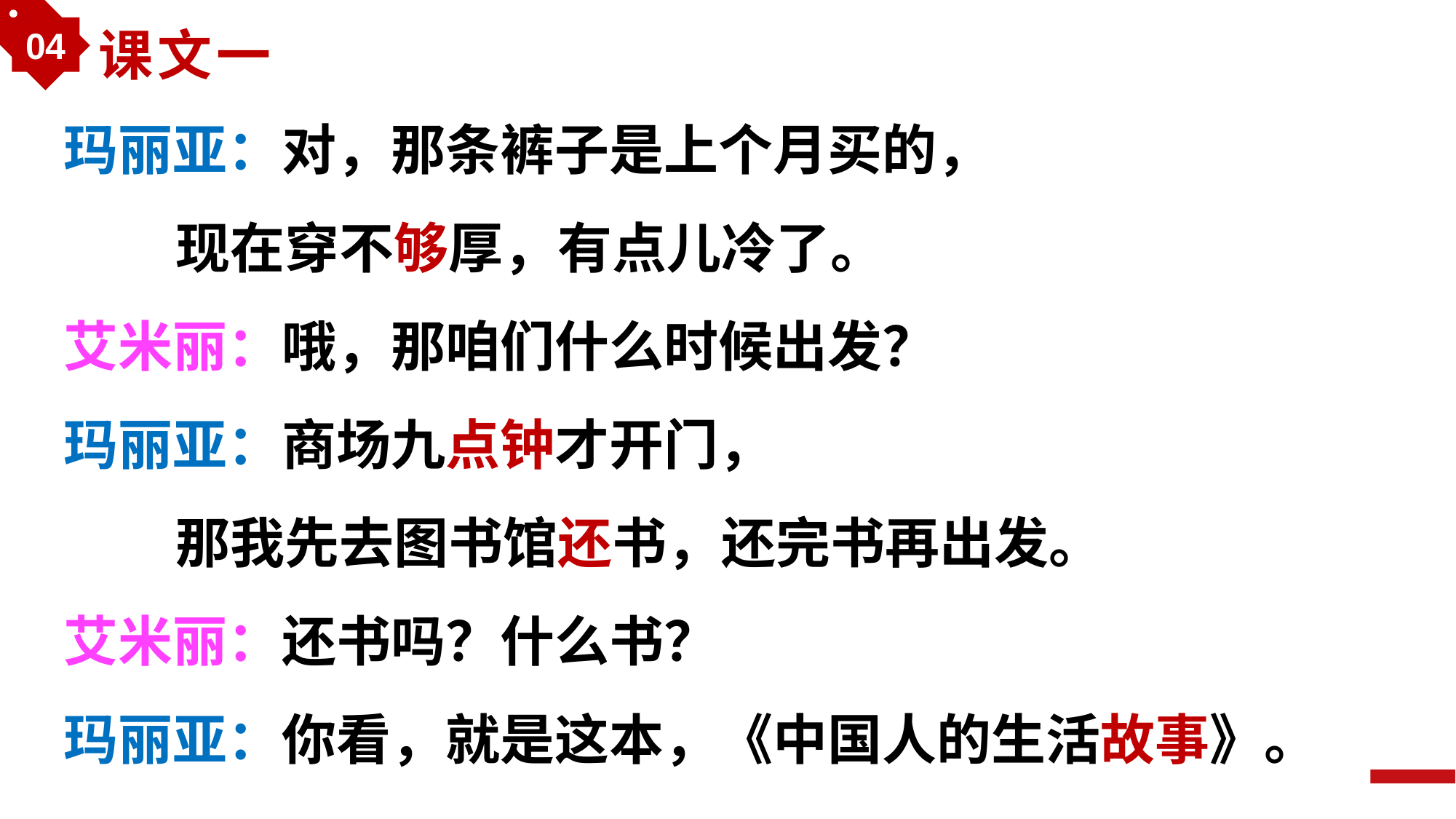

04
课文一
玛丽亚：对，那条裤子是上个月买的，
        现在穿不够厚，有点儿冷了。
艾米丽：哦，那咱们什么时候出发？
玛丽亚：商场九点钟才开门，
        那我先去图书馆还书，还完书再出发。
艾米丽：还书吗？什么书？
玛丽亚：你看，就是这本，《中国人的生活故事》。